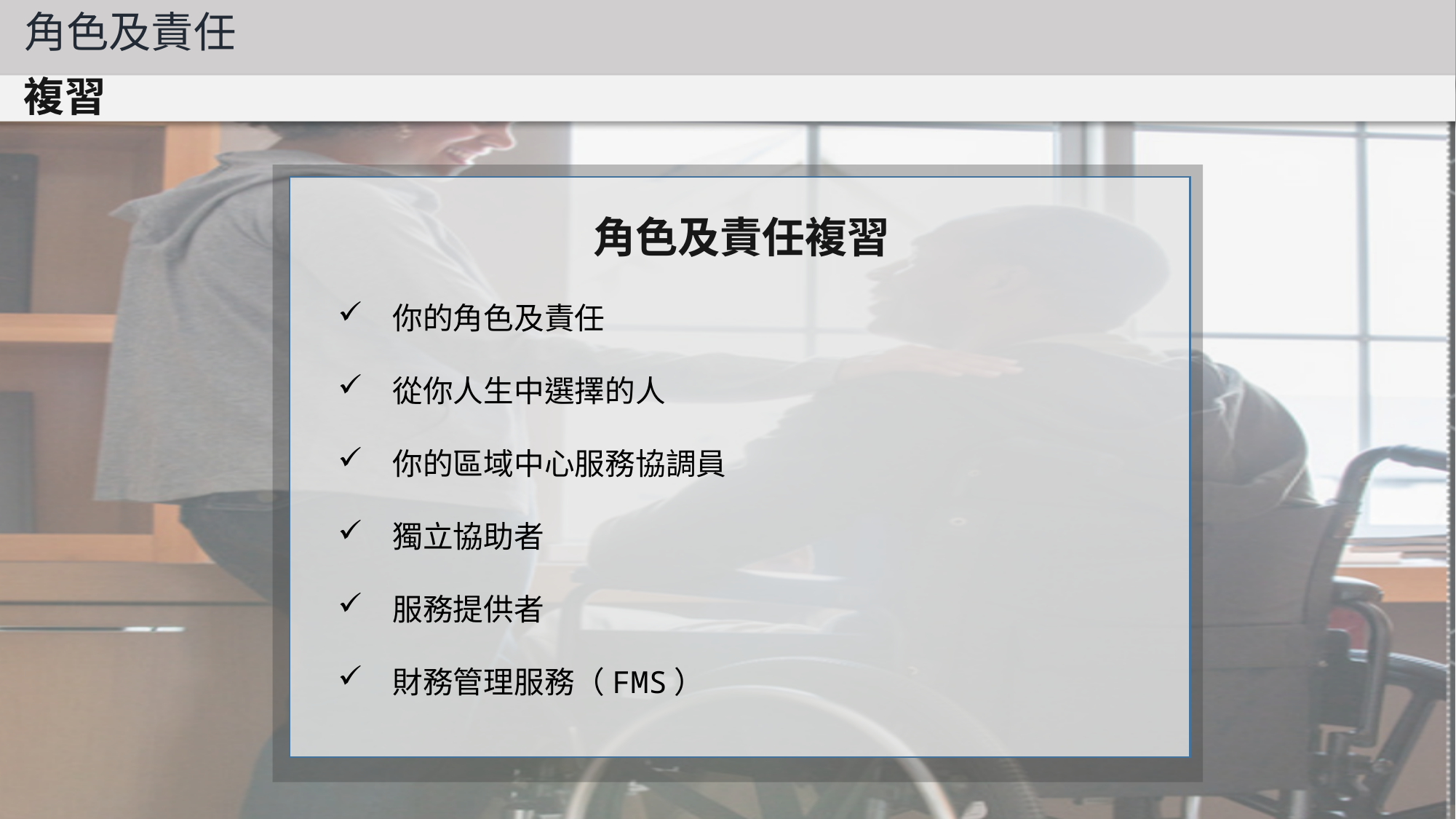

角色及責任
複習

角色及責任複習
你的角色及責任

從你人生中選擇的人

你的區域中心服務協調員

獨立協助者

服務提供者

財務管理服務（FMS）